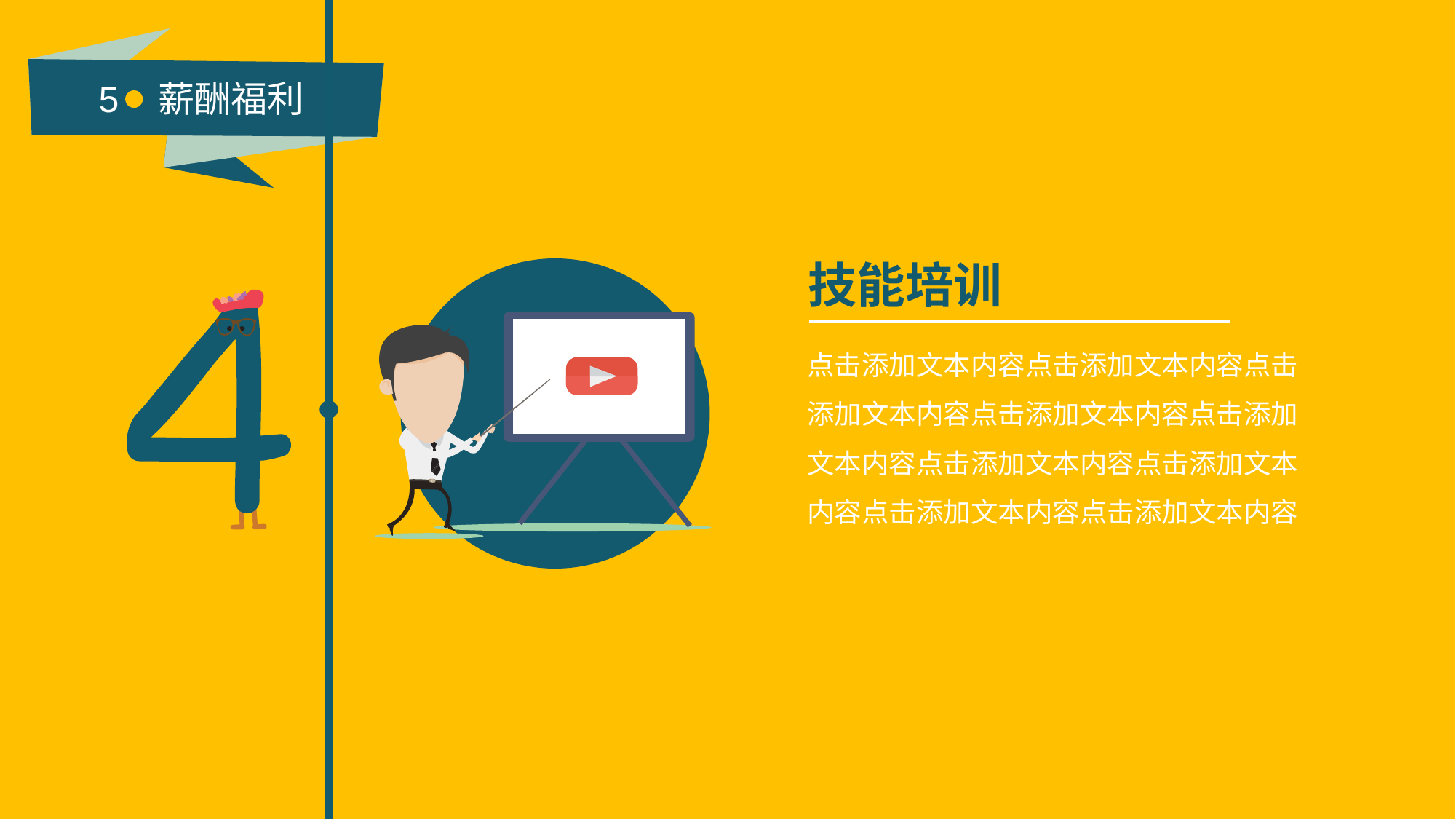

5   薪酬福利

技能培训

点击添加文本内容点击添加文本内容点击添加文本内容点击添加文本内容点击添加文本内容点击添加文本内容点击添加文本内容点击添加文本内容点击添加文本内容